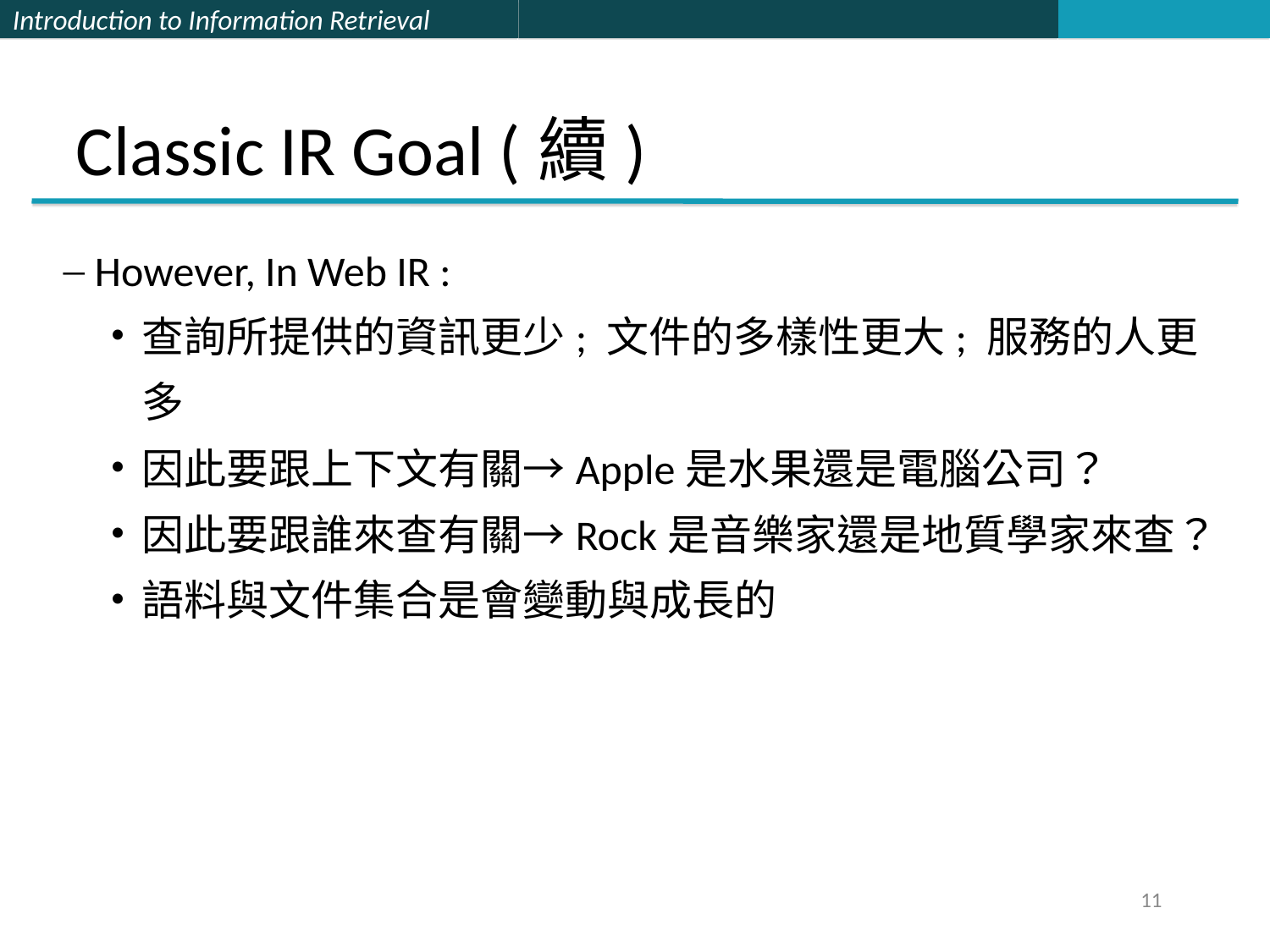

# Classic IR Goal (續)
However, In Web IR :
查詢所提供的資訊更少; 文件的多樣性更大; 服務的人更多
因此要跟上下文有關→Apple是水果還是電腦公司？
因此要跟誰來查有關→Rock是音樂家還是地質學家來查？
語料與文件集合是會變動與成長的
11